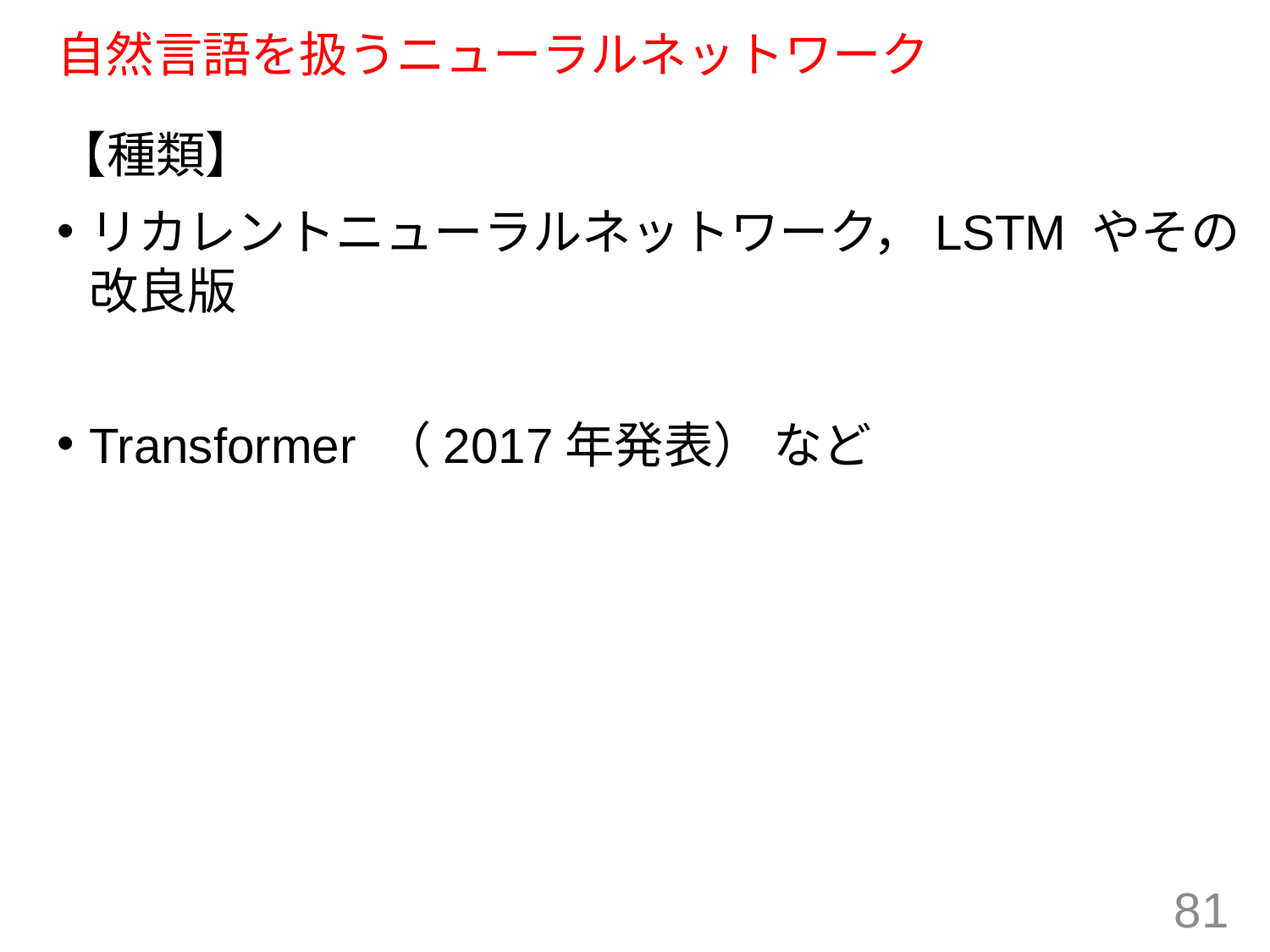

# 自然言語を扱うニューラルネットワーク
【種類】
リカレントニューラルネットワーク，LSTM やその改良版

Transformer （2017年発表） など

81